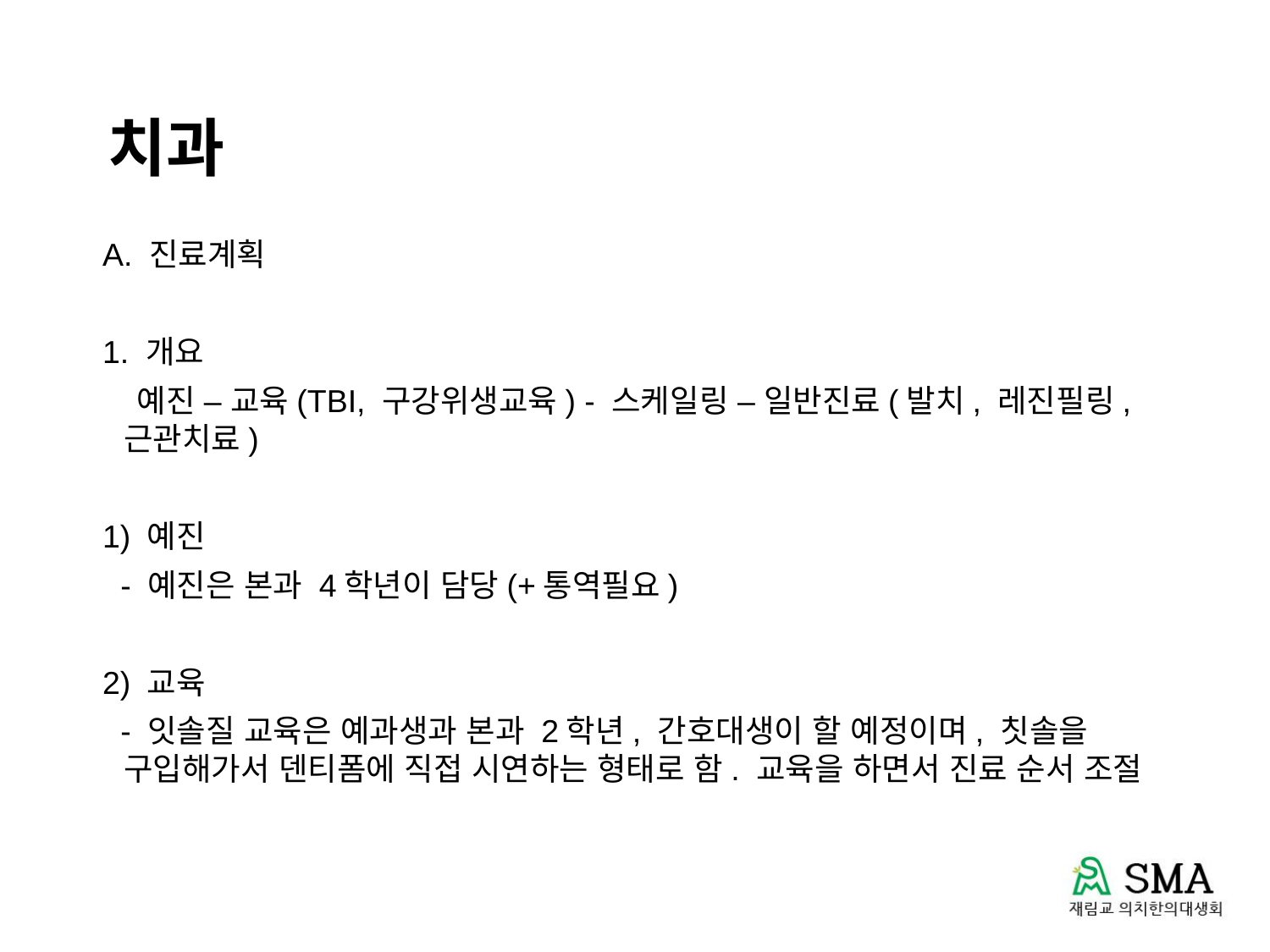

# 치과
A. 진료계획

1. 개요
   예진 – 교육(TBI, 구강위생교육) - 스케일링 – 일반진료(발치, 레진필링, 근관치료)

1) 예진
  - 예진은 본과 4학년이 담당(+통역필요)

2) 교육
  - 잇솔질 교육은 예과생과 본과 2학년, 간호대생이 할 예정이며, 칫솔을 구입해가서 덴티폼에 직접 시연하는 형태로 함. 교육을 하면서 진료 순서 조절